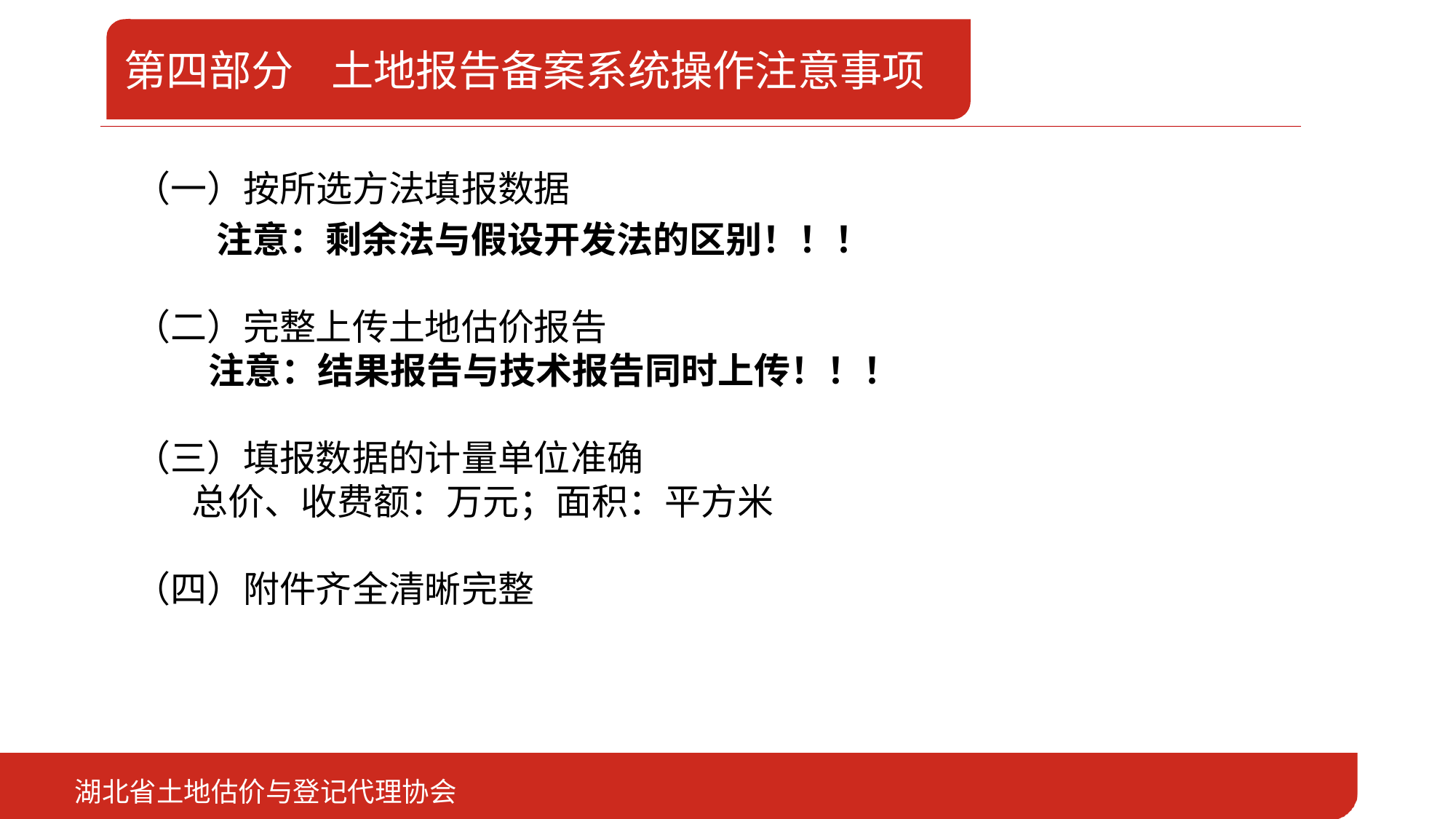

第四部分    土地报告备案系统操作注意事项
# 二、存量房（已领取产权证）抵押
（一）按所选方法填报数据
         注意：剩余法与假设开发法的区别！！！

（二）完整上传土地估价报告
        注意：结果报告与技术报告同时上传！！！

（三）填报数据的计量单位准确
      总价、收费额：万元；面积：平方米

（四）附件齐全清晰完整

12